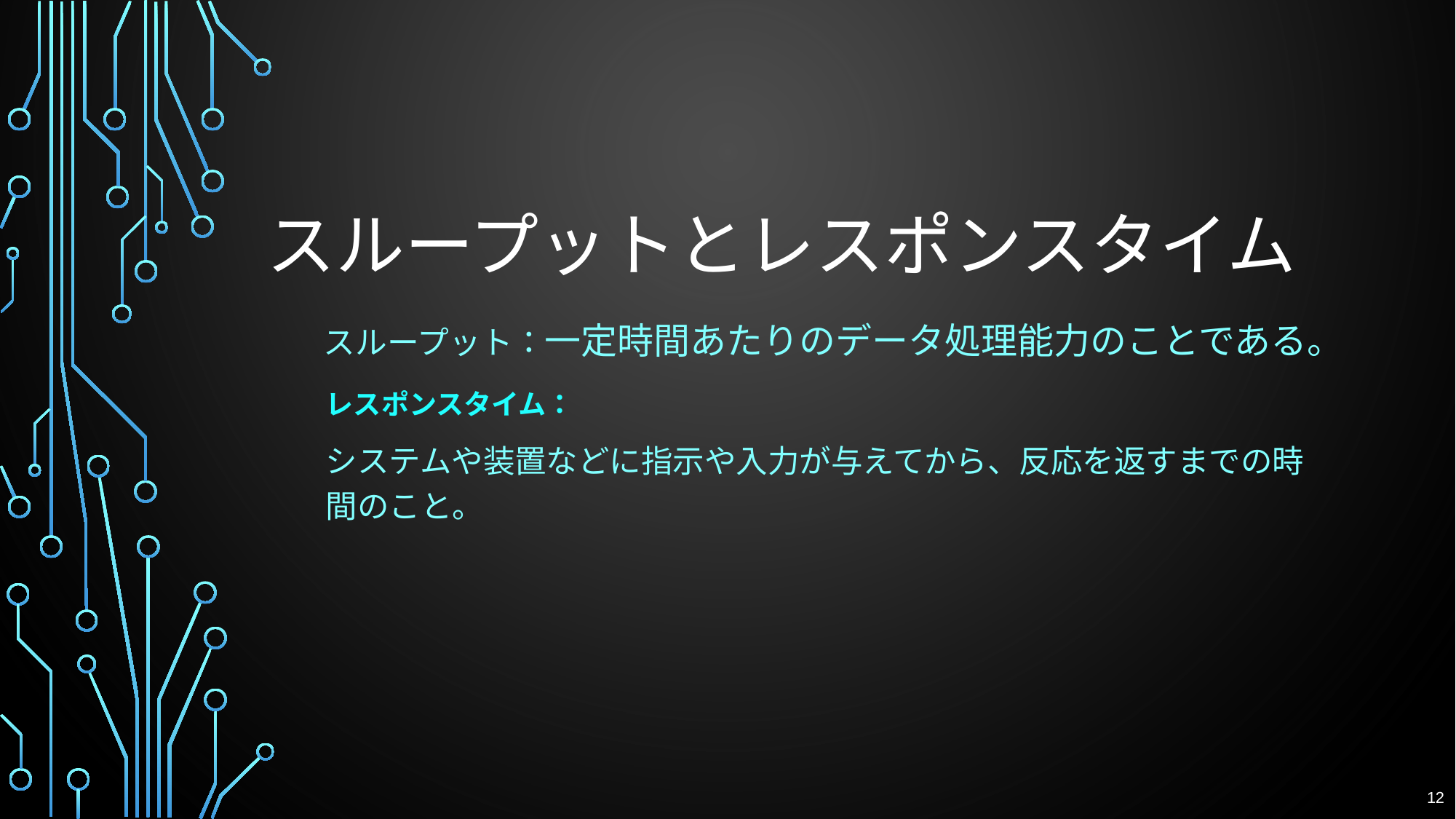

# スループットとレスポンスタイム
スループット：一定時間あたりのデータ処理能力のことである。
レスポンスタイム：
システムや装置などに指示や入力が与えてから、反応を返すまでの時間のこと。
12